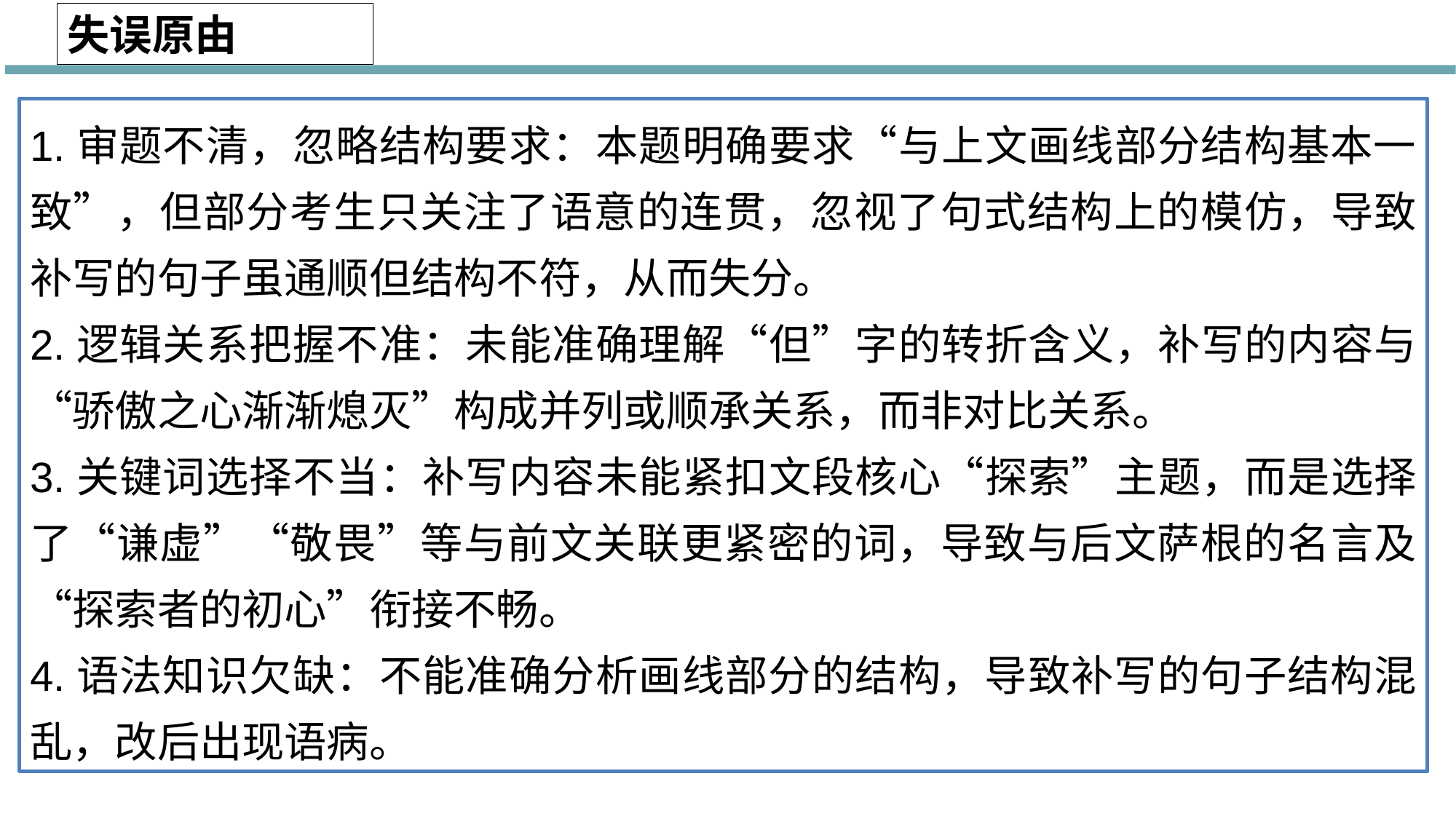

失误原由

1.审题不清，忽略结构要求：本题明确要求“与上文画线部分结构基本一致”，但部分考生只关注了语意的连贯，忽视了句式结构上的模仿，导致补写的句子虽通顺但结构不符，从而失分。
2.逻辑关系把握不准：未能准确理解“但”字的转折含义，补写的内容与“骄傲之心渐渐熄灭”构成并列或顺承关系，而非对比关系。
3.关键词选择不当：补写内容未能紧扣文段核心“探索”主题，而是选择了“谦虚”“敬畏”等与前文关联更紧密的词，导致与后文萨根的名言及“探索者的初心”衔接不畅。
4.语法知识欠缺：不能准确分析画线部分的结构，导致补写的句子结构混乱，改后出现语病。